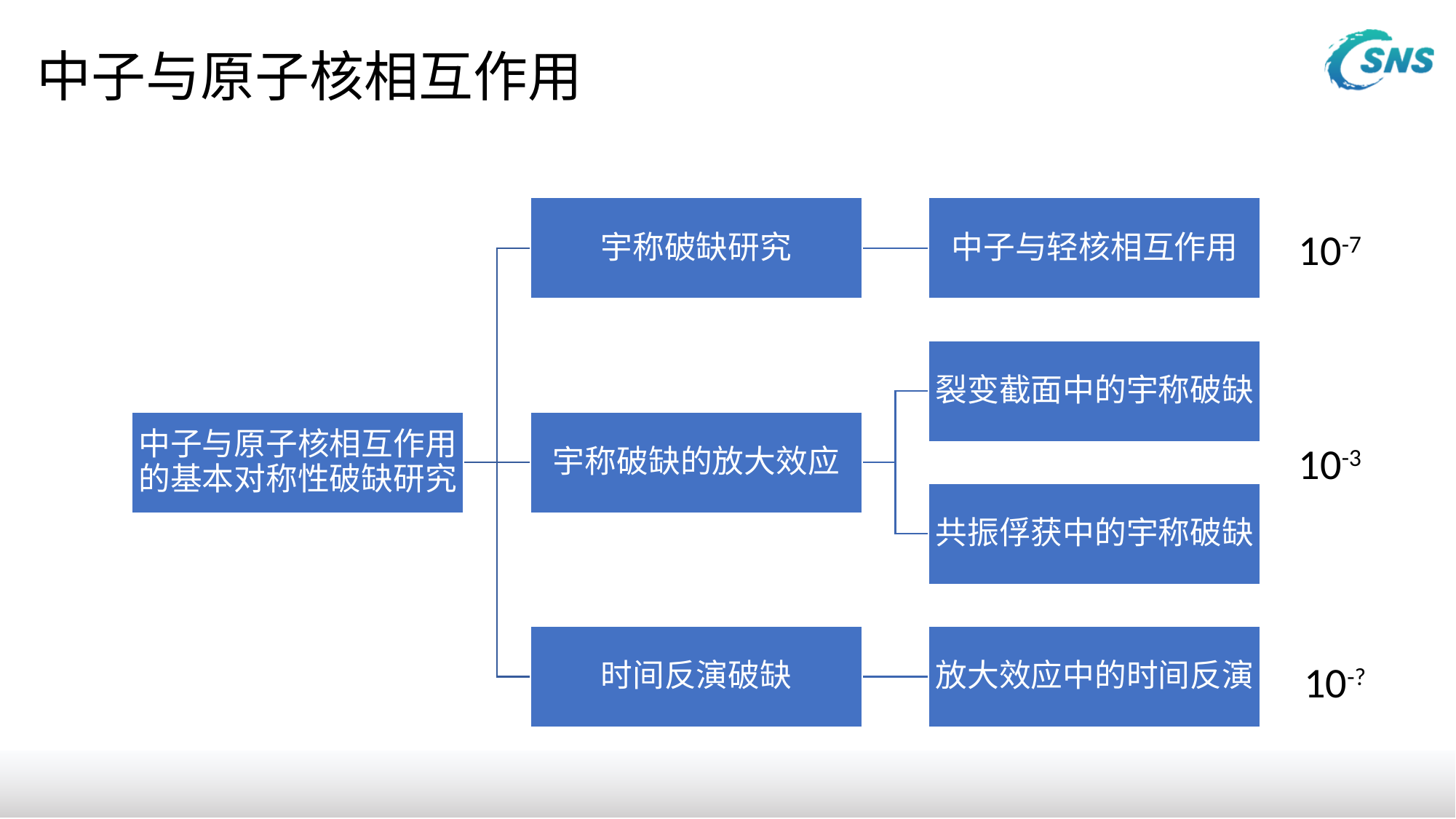

# 中子与原子核相互作用
中子与原子核相互作用的基本对称性破缺研究
宇称破缺研究
中子与轻核相互作用
宇称破缺的放大效应
裂变截面中的宇称破缺
共振俘获中的宇称破缺
时间反演破缺
放大效应中的时间反演
10-7
10-3
10-?